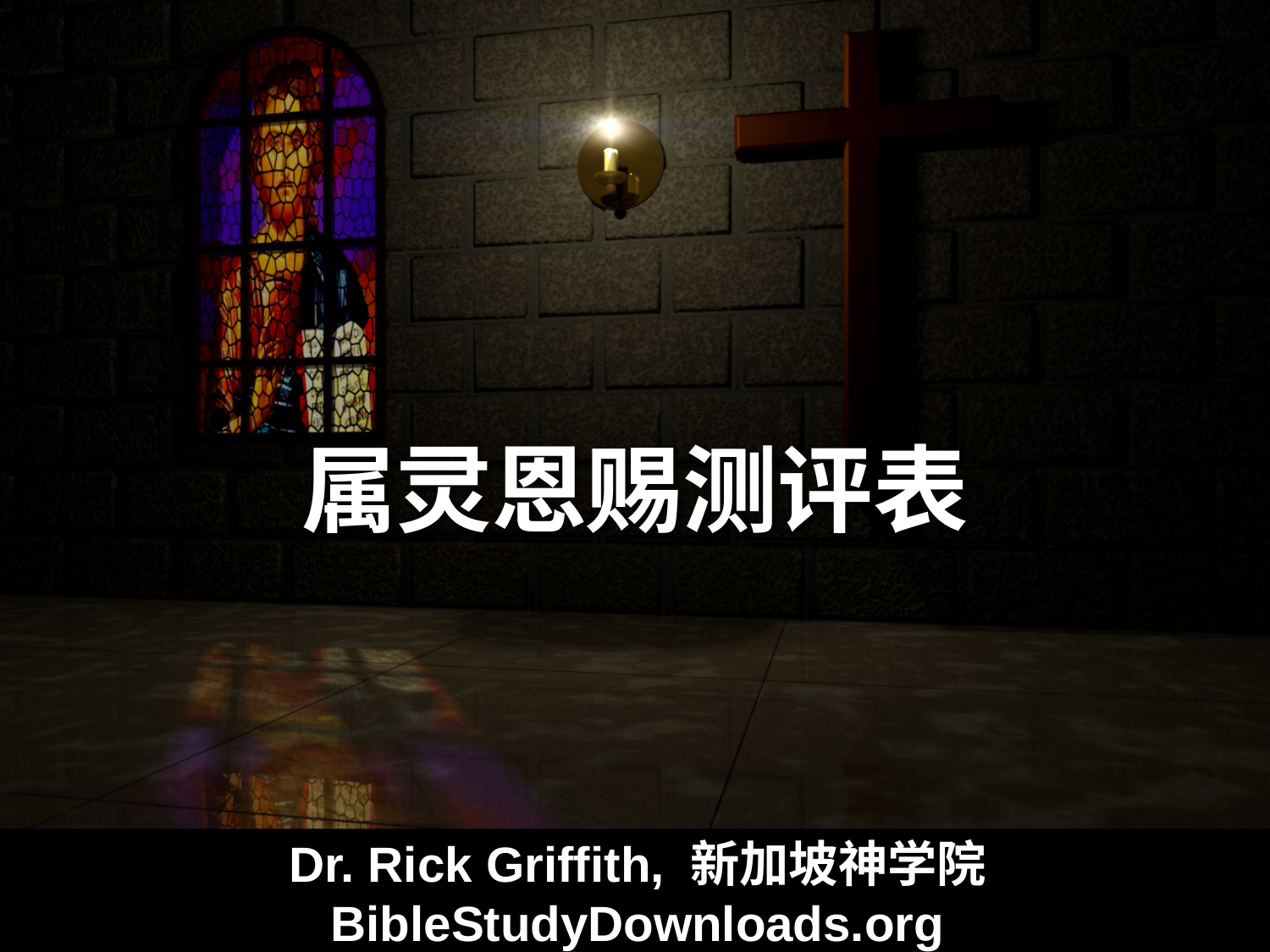

# 属灵恩赐测评表
Dr. Rick Griffith, 新加坡神学院
BibleStudyDownloads.org